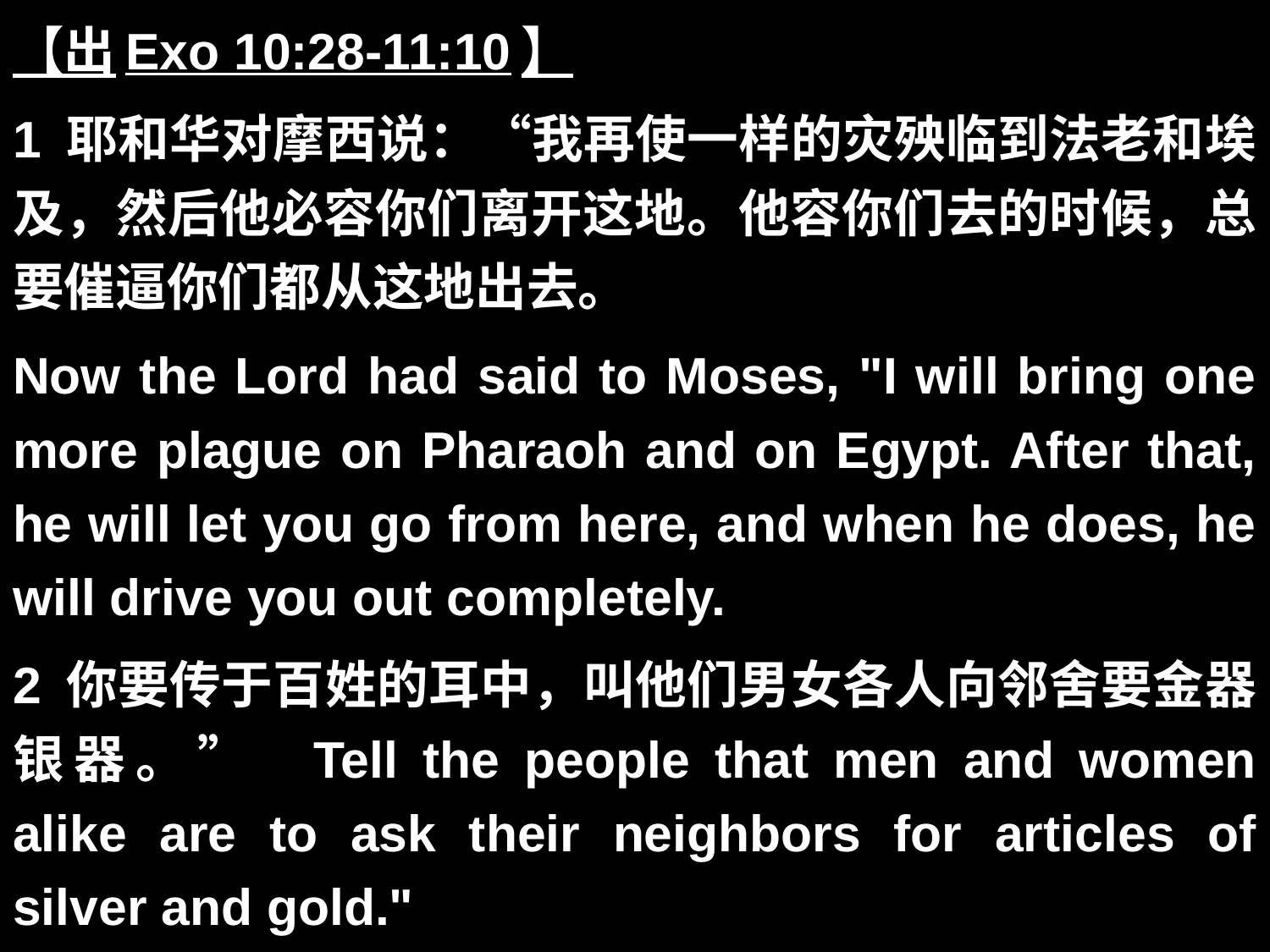

【出Exo 10:28-11:10】
1 耶和华对摩西说：“我再使一样的灾殃临到法老和埃及，然后他必容你们离开这地。他容你们去的时候，总要催逼你们都从这地出去。
Now the Lord had said to Moses, "I will bring one more plague on Pharaoh and on Egypt. After that, he will let you go from here, and when he does, he will drive you out completely.
2 你要传于百姓的耳中，叫他们男女各人向邻舍要金器银器。”  Tell the people that men and women alike are to ask their neighbors for articles of silver and gold."